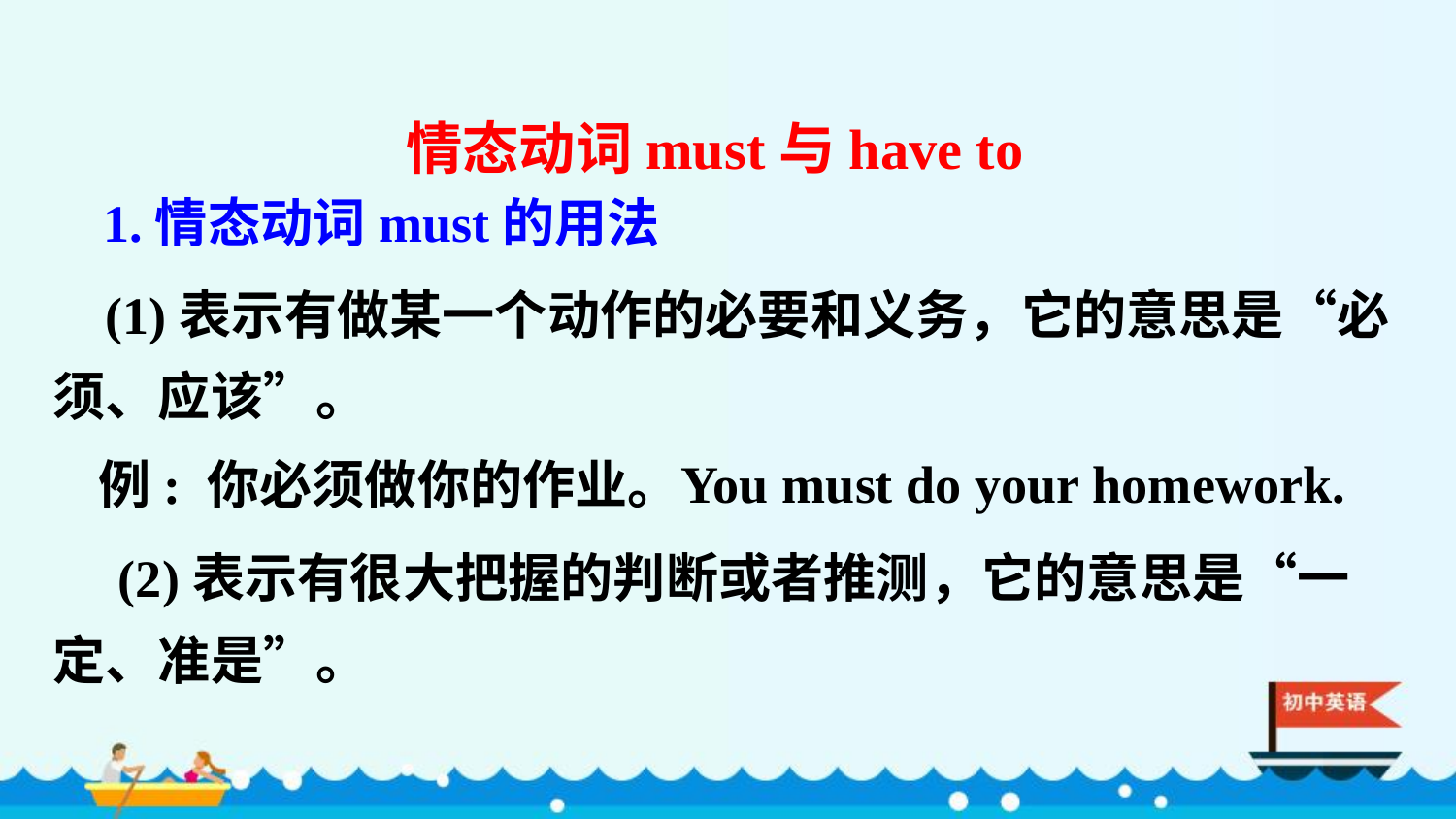

情态动词must与have to
1.情态动词must的用法
    (1)表示有做某一个动作的必要和义务，它的意思是“必须、应该”。
You must do your homework.
例: 你必须做你的作业。
     (2)表示有很大把握的判断或者推测，它的意思是“一定、准是”。